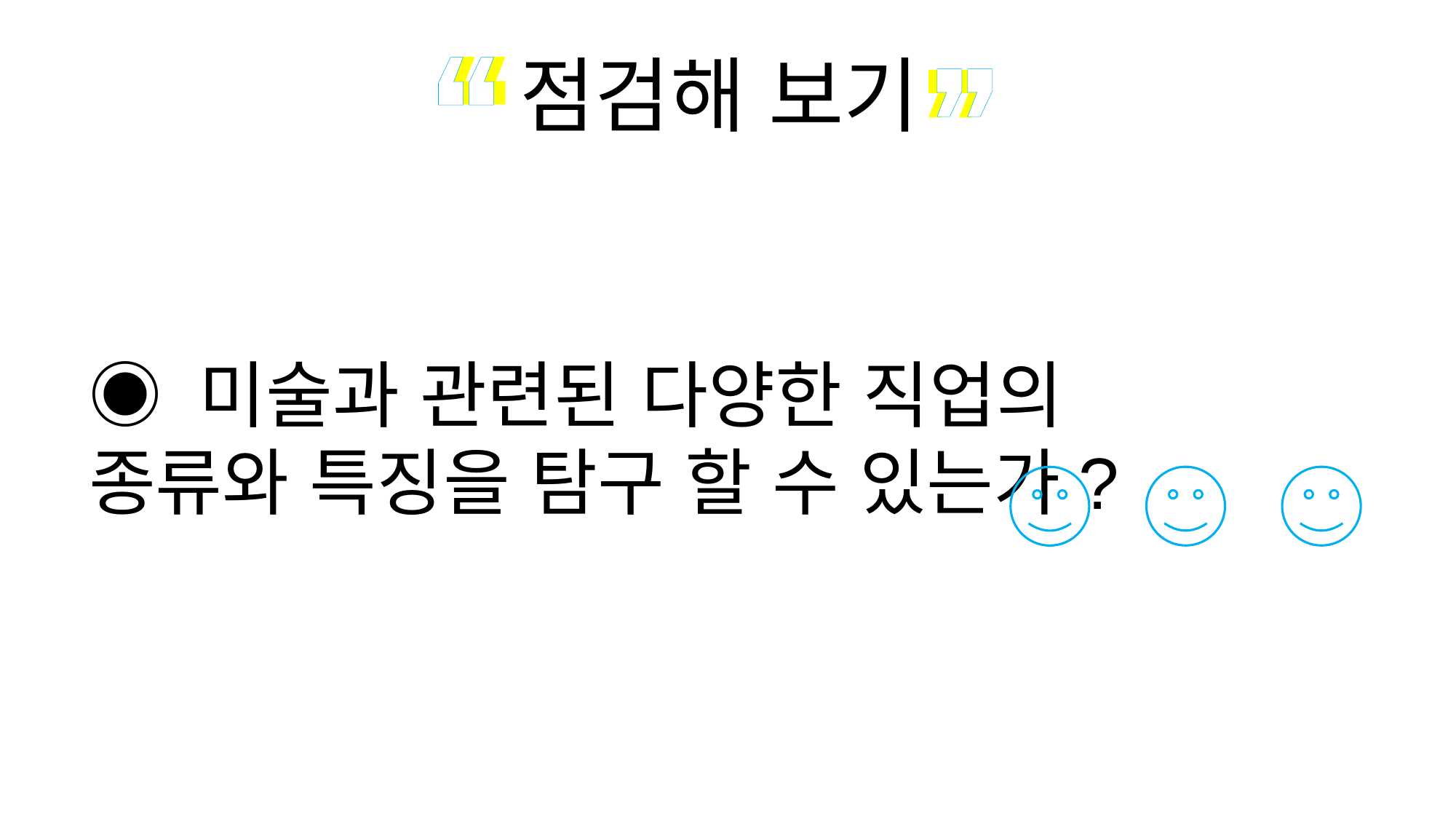

“
“
”
”
점검해 보기
◉ 미술과 관련된 다양한 직업의 종류와 특징을 탐구 할 수 있는가?